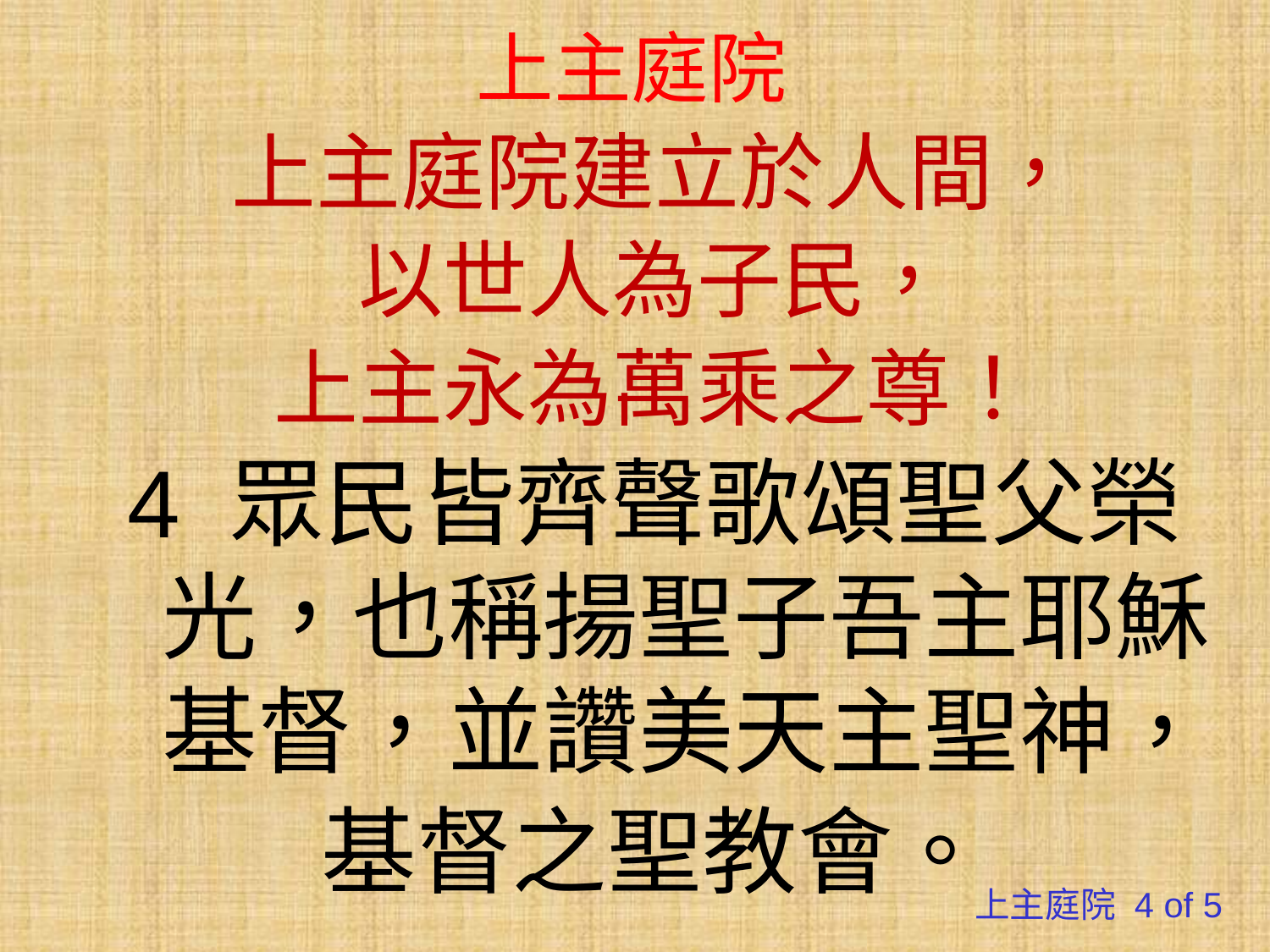

# 上主庭院
上主庭院建立於人間，
以世人為子民，
上主永為萬乘之尊！
4 眾民皆齊聲歌頌聖父榮光，也稱揚聖子吾主耶穌基督，並讚美天主聖神，
基督之聖教會。
上主庭院 4 of 5